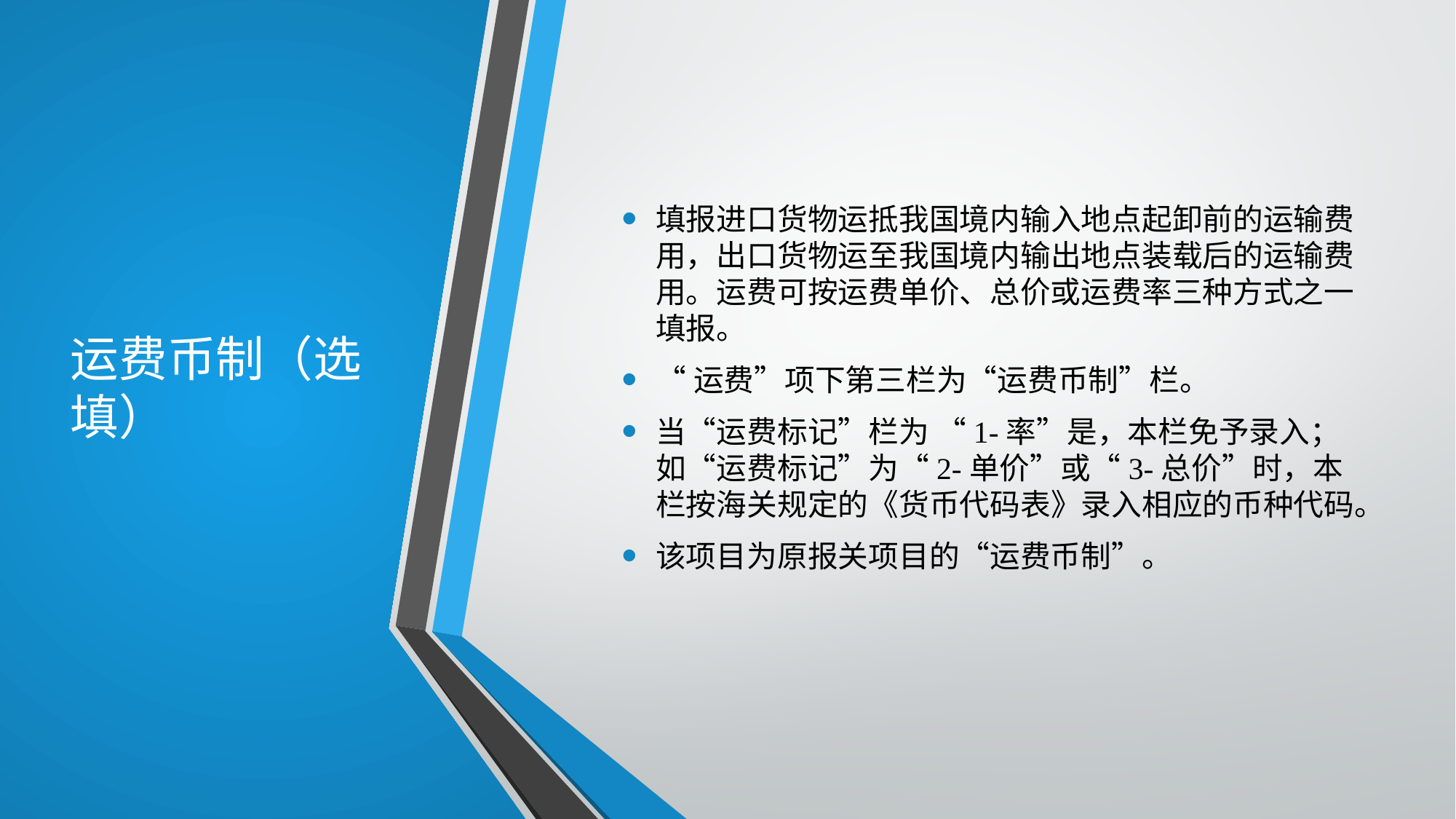

# 运费币制（选填）
填报进口货物运抵我国境内输入地点起卸前的运输费用，出口货物运至我国境内输出地点装载后的运输费用。运费可按运费单价、总价或运费率三种方式之一填报。
“运费”项下第三栏为“运费币制”栏。
当“运费标记”栏为 “1-率”是，本栏免予录入；如“运费标记”为“2-单价”或“3-总价”时，本栏按海关规定的《货币代码表》录入相应的币种代码。
该项目为原报关项目的“运费币制”。